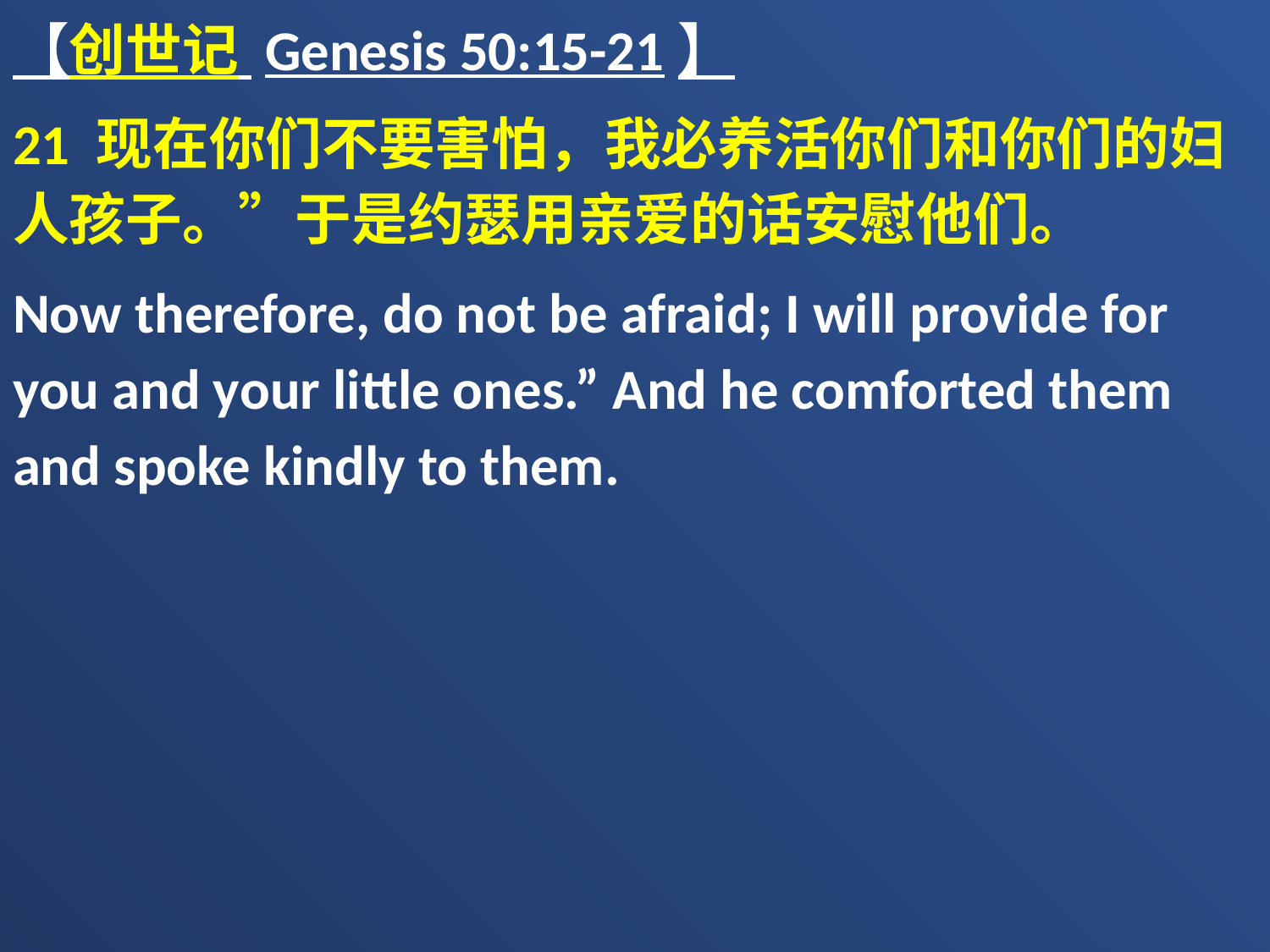

【创世记 Genesis 50:15-21】
21 现在你们不要害怕，我必养活你们和你们的妇人孩子。”于是约瑟用亲爱的话安慰他们。
Now therefore, do not be afraid; I will provide for you and your little ones.” And he comforted them and spoke kindly to them.